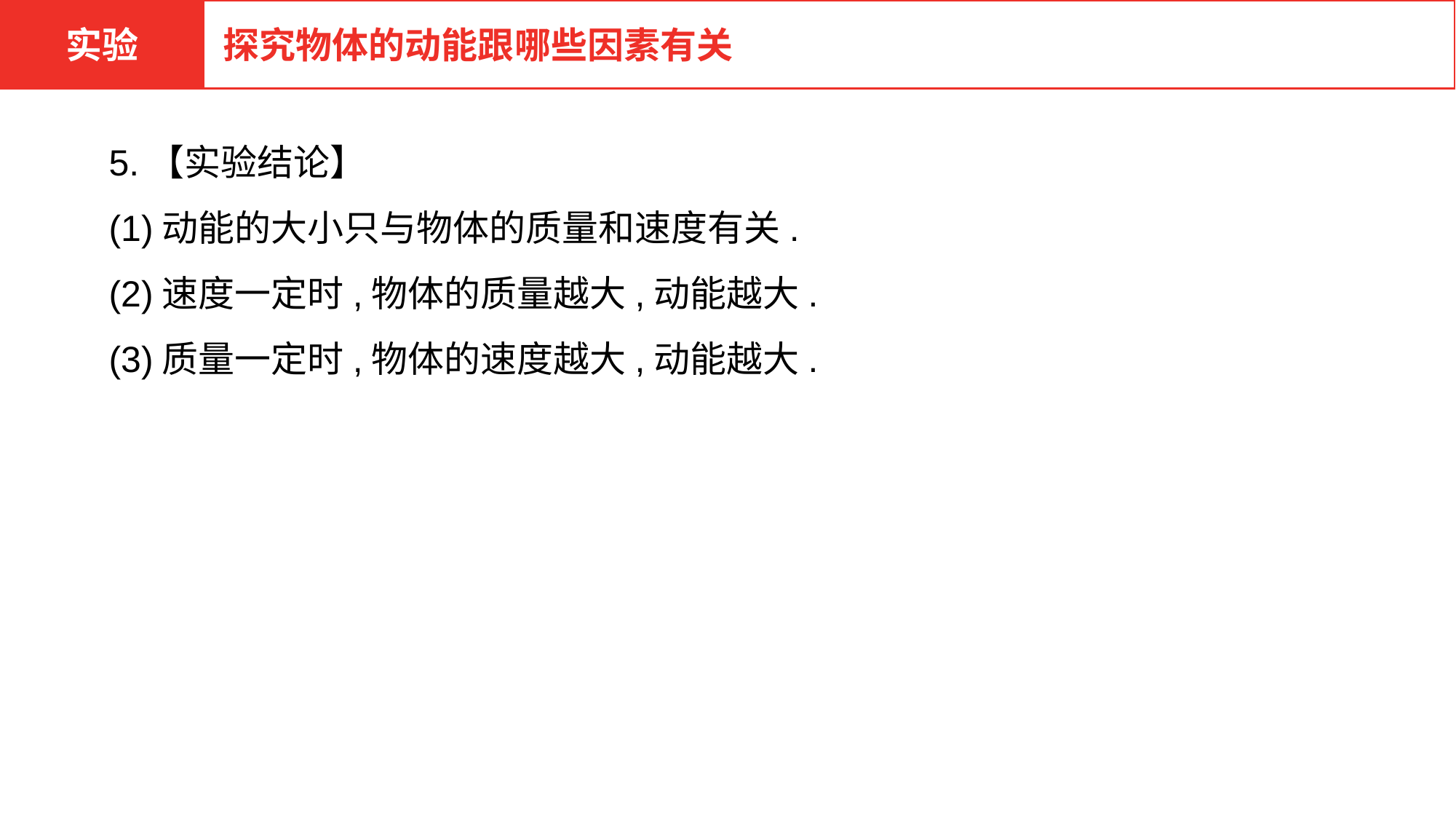

实验
探究物体的动能跟哪些因素有关
5.【实验结论】
(1)动能的大小只与物体的质量和速度有关.
(2)速度一定时,物体的质量越大,动能越大.
(3)质量一定时,物体的速度越大,动能越大.